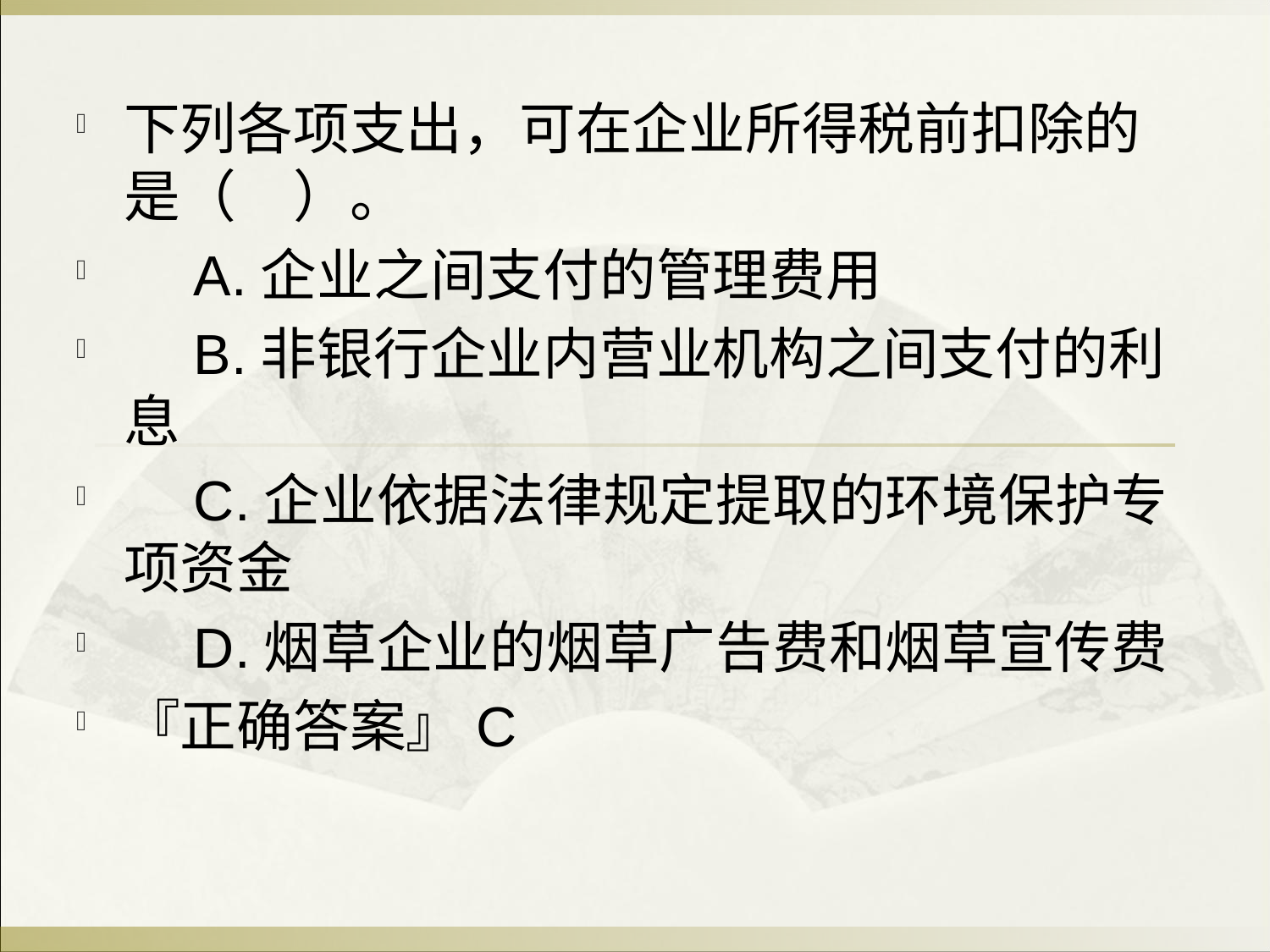

下列各项支出，可在企业所得税前扣除的是（　）。
　A.企业之间支付的管理费用
　B.非银行企业内营业机构之间支付的利息
　C.企业依据法律规定提取的环境保护专项资金
　D.烟草企业的烟草广告费和烟草宣传费
『正确答案』C